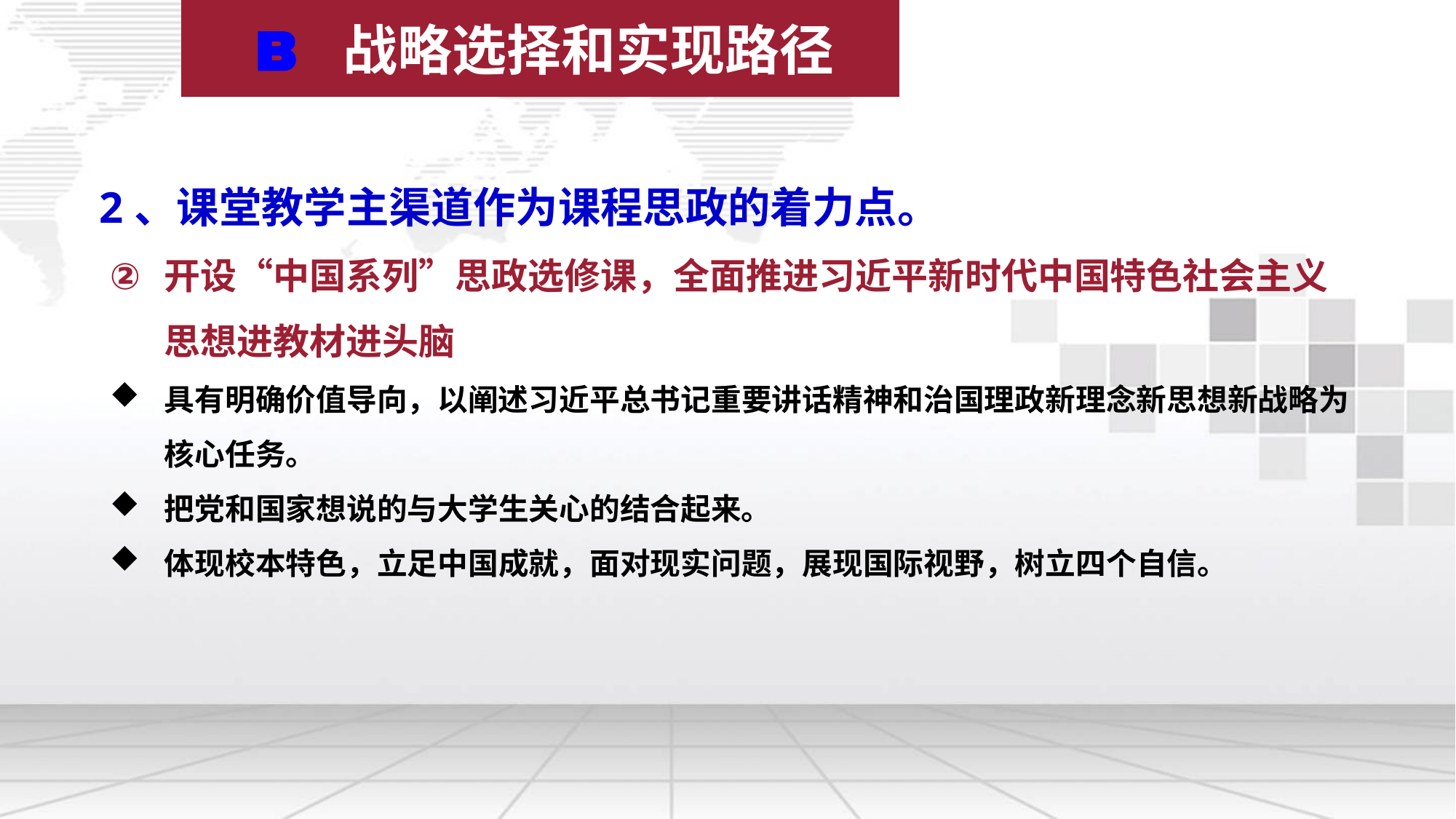

B 战略选择和实现路径
2、课堂教学主渠道作为课程思政的着力点。
开设“中国系列”思政选修课，全面推进习近平新时代中国特色社会主义思想进教材进头脑
具有明确价值导向，以阐述习近平总书记重要讲话精神和治国理政新理念新思想新战略为核心任务。
把党和国家想说的与大学生关心的结合起来。
体现校本特色，立足中国成就，面对现实问题，展现国际视野，树立四个自信。